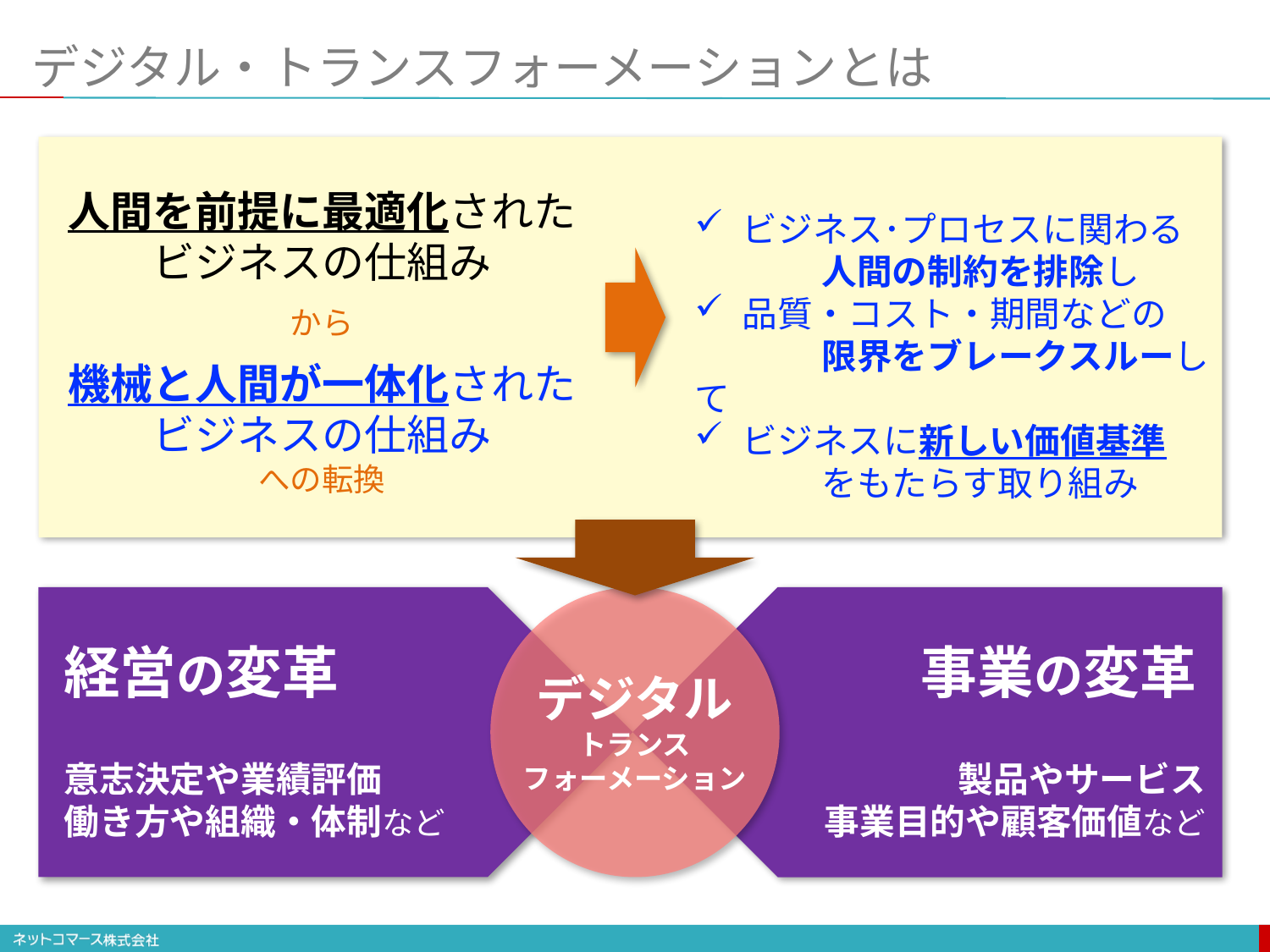

# デジタル・トランスフォーメーションとは

人間を前提に最適化された
ビジネスの仕組み

から

機械と人間が一体化されたビジネスの仕組み
への転換
ビジネス･プロセスに関わる
	人間の制約を排除し
品質・コスト・期間などの
	限界をブレークスルーして
ビジネスに新しい価値基準
	をもたらす取り組み

経営の変革
事業の変革
デジタル
トランス
フォーメーション
意志決定や業績評価
働き方や組織・体制など
製品やサービス
事業目的や顧客価値など